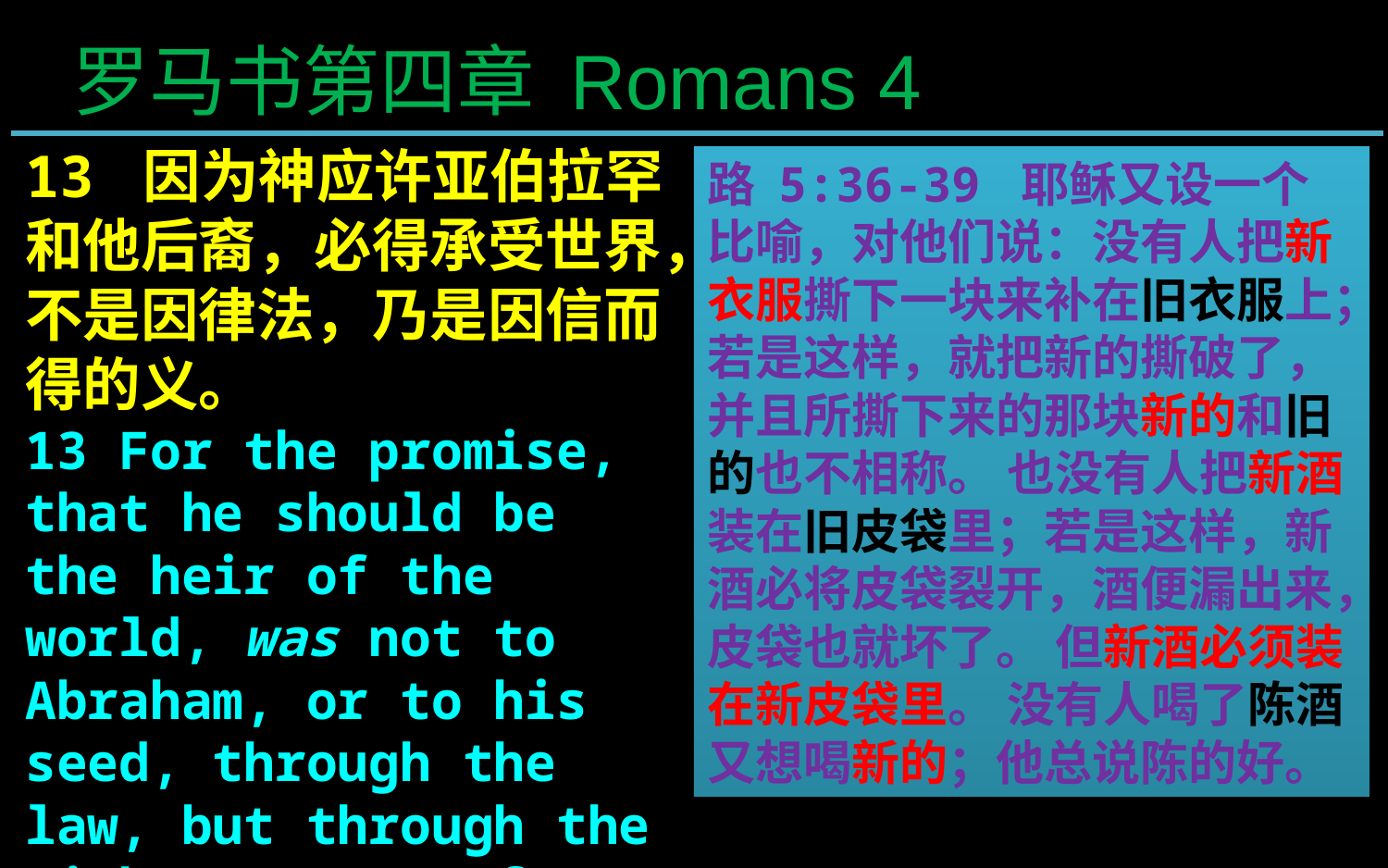

罗马书第四章 Romans 4
13 因为神应许亚伯拉罕和他后裔，必得承受世界，不是因律法，乃是因信而得的义。
13 For the promise, that he should be the heir of the world, was not to Abraham, or to his seed, through the law, but through the righteousness of faith.
路 5:36-39 耶稣又设一个比喻，对他们说：没有人把新衣服撕下一块来补在旧衣服上；若是这样，就把新的撕破了，并且所撕下来的那块新的和旧的也不相称。 也没有人把新酒装在旧皮袋里；若是这样，新酒必将皮袋裂开，酒便漏出来，皮袋也就坏了。 但新酒必须装在新皮袋里。 没有人喝了陈酒又想喝新的；他总说陈的好。